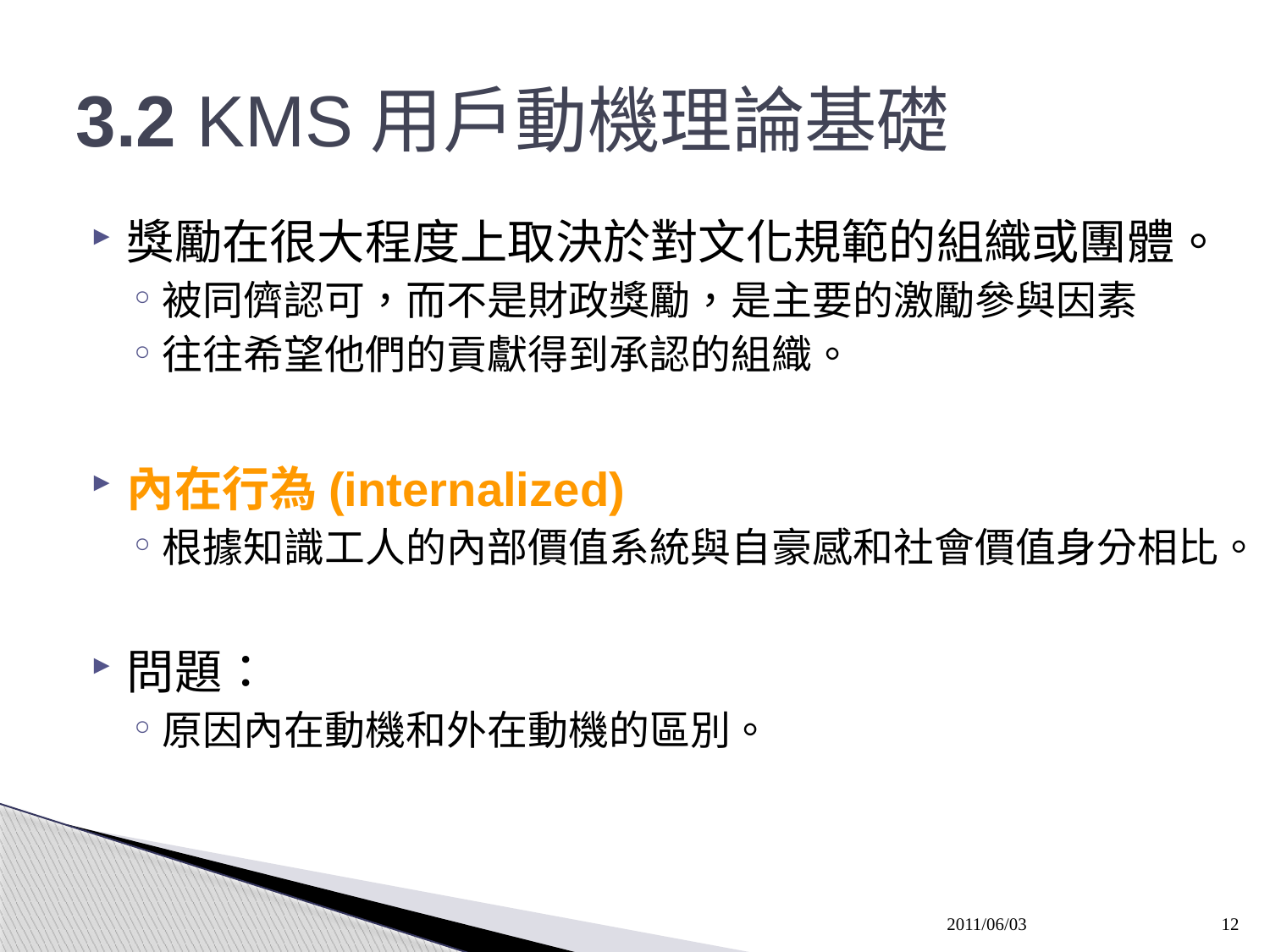

# 3.2 KMS用戶動機理論基礎
獎勵在很大程度上取決於對文化規範的組織或團體。
被同儕認可，而不是財政獎勵，是主要的激勵參與因素
往往希望他們的貢獻得到承認的組織。

內在行為(internalized)
根據知識工人的內部價值系統與自豪感和社會價值身分相比。

問題：
原因內在動機和外在動機的區別。

2011/06/03
12